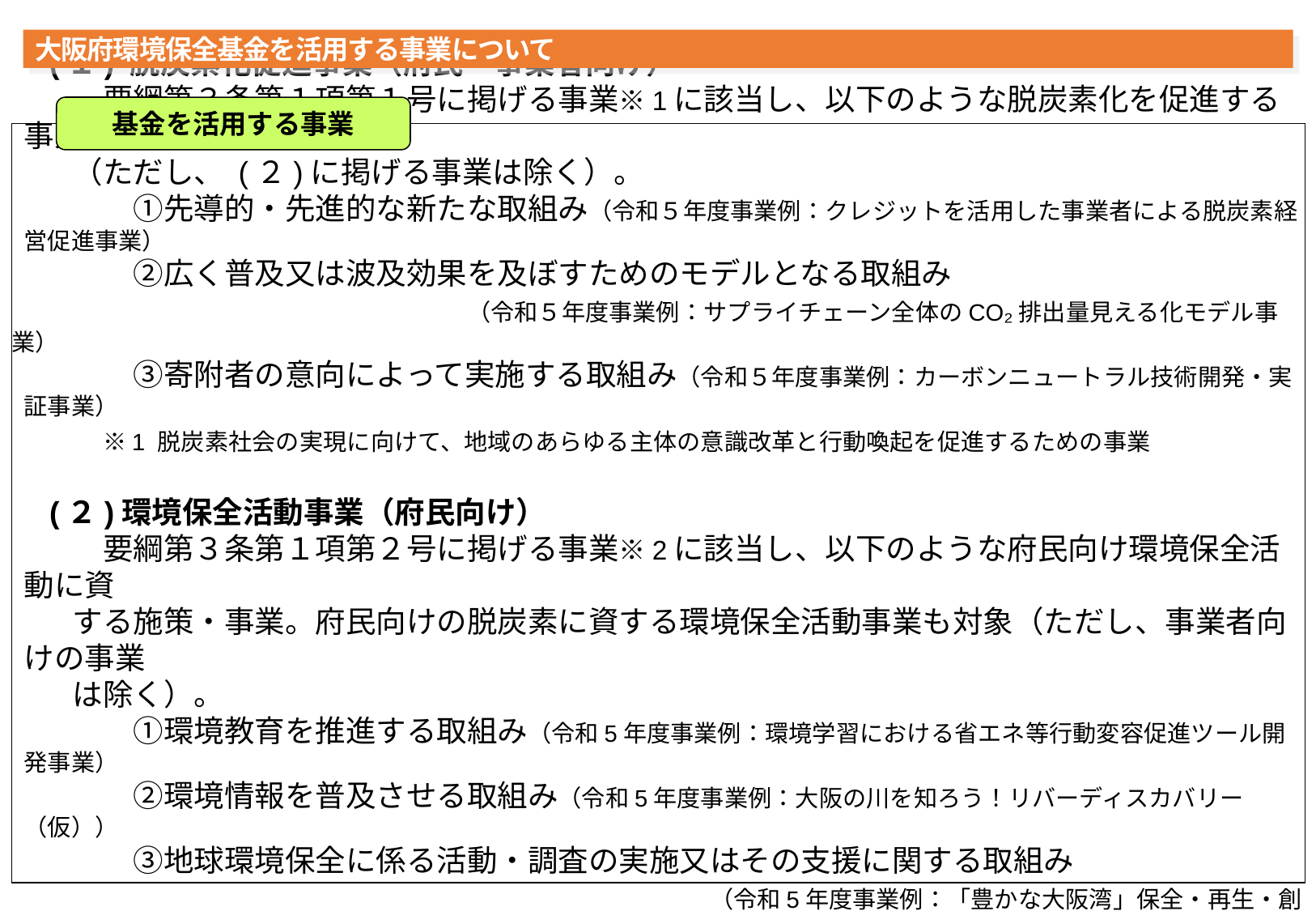

大阪府環境保全基金を活用する事業について
基金を活用する事業

　(１) 脱炭素化促進事業（府民・事業者向け）
　　　要綱第３条第１項第１号に掲げる事業※1に該当し、以下のような脱炭素化を促進する事業
　　（ただし、 (２)に掲げる事業は除く）。
　　　　①先導的・先進的な新たな取組み（令和５年度事業例：クレジットを活用した事業者による脱炭素経営促進事業）
　　　　②広く普及又は波及効果を及ぼすためのモデルとなる取組み
　　　　　　　　　　　　　　　（令和５年度事業例：サプライチェーン全体のCO₂排出量見える化モデル事業）
　　　　③寄附者の意向によって実施する取組み（令和５年度事業例：カーボンニュートラル技術開発・実証事業）
　　　※1 脱炭素社会の実現に向けて、地域のあらゆる主体の意識改革と行動喚起を促進するための事業

　(２)環境保全活動事業（府民向け）
　　　要綱第３条第１項第２号に掲げる事業※2に該当し、以下のような府民向け環境保全活動に資
　　する施策・事業。府民向けの脱炭素に資する環境保全活動事業も対象（ただし、事業者向けの事業
　　は除く）。
　　　　①環境教育を推進する取組み（令和5年度事業例：環境学習における省エネ等行動変容促進ツール開発事業）
　　　　②環境情報を普及させる取組み（令和5年度事業例：大阪の川を知ろう！リバーディスカバリー（仮））
　　　　③地球環境保全に係る活動・調査の実施又はその支援に関する取組み
　　　　　　　　　　　　　　　　　　　　　　　（令和5年度事業例：「豊かな大阪湾」保全・再生・創出活動推進事業）
　　　※2 地域住民等に対する地域の環境保全に関する知識の普及、地域の環境保全のための実践活動の
　　　　　  支援等地域に根ざした環 境保全活動を展開するための事業